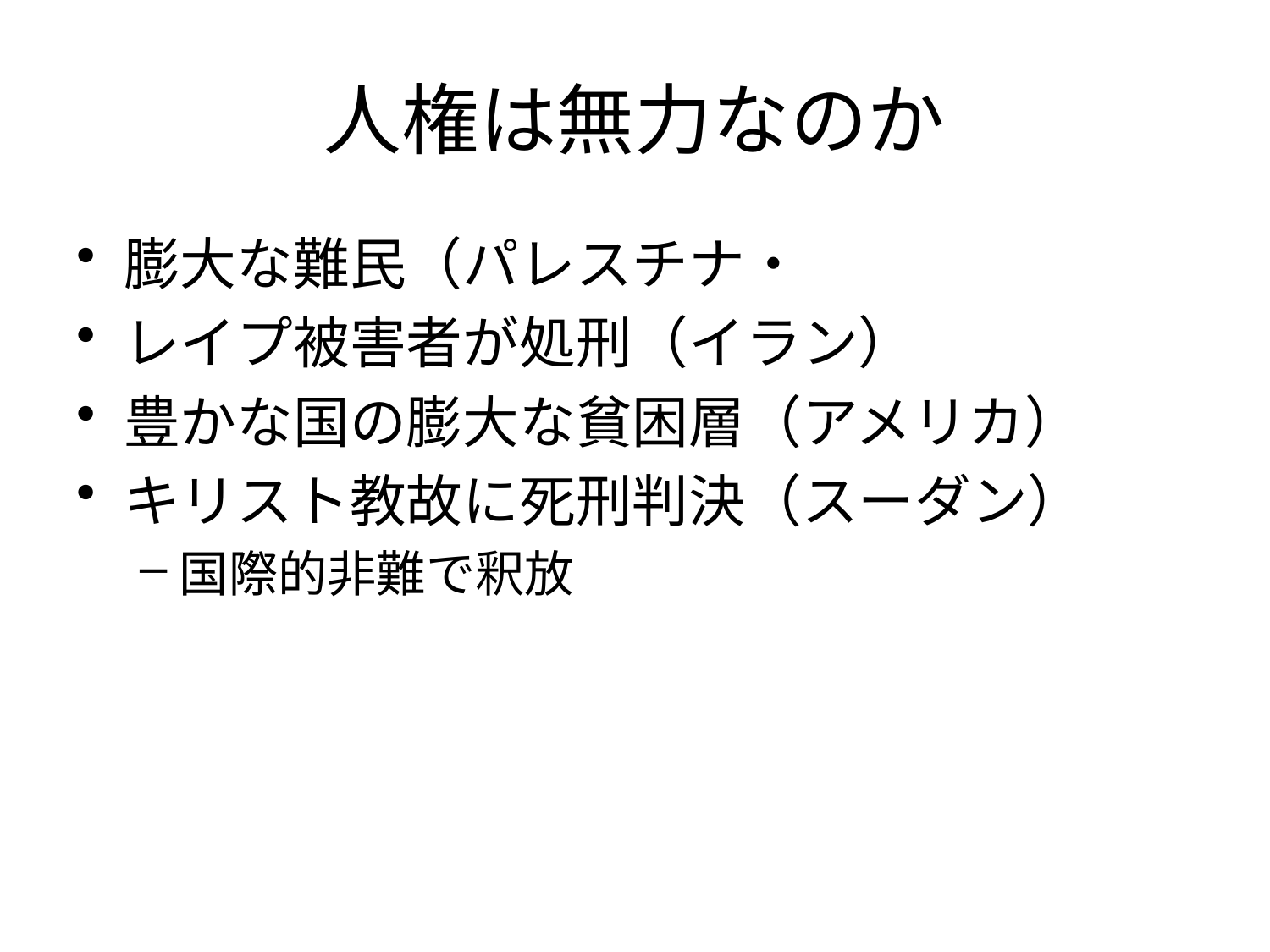

# 人権は無力なのか
膨大な難民（パレスチナ・
レイプ被害者が処刑（イラン）
豊かな国の膨大な貧困層（アメリカ）
キリスト教故に死刑判決（スーダン）
国際的非難で釈放